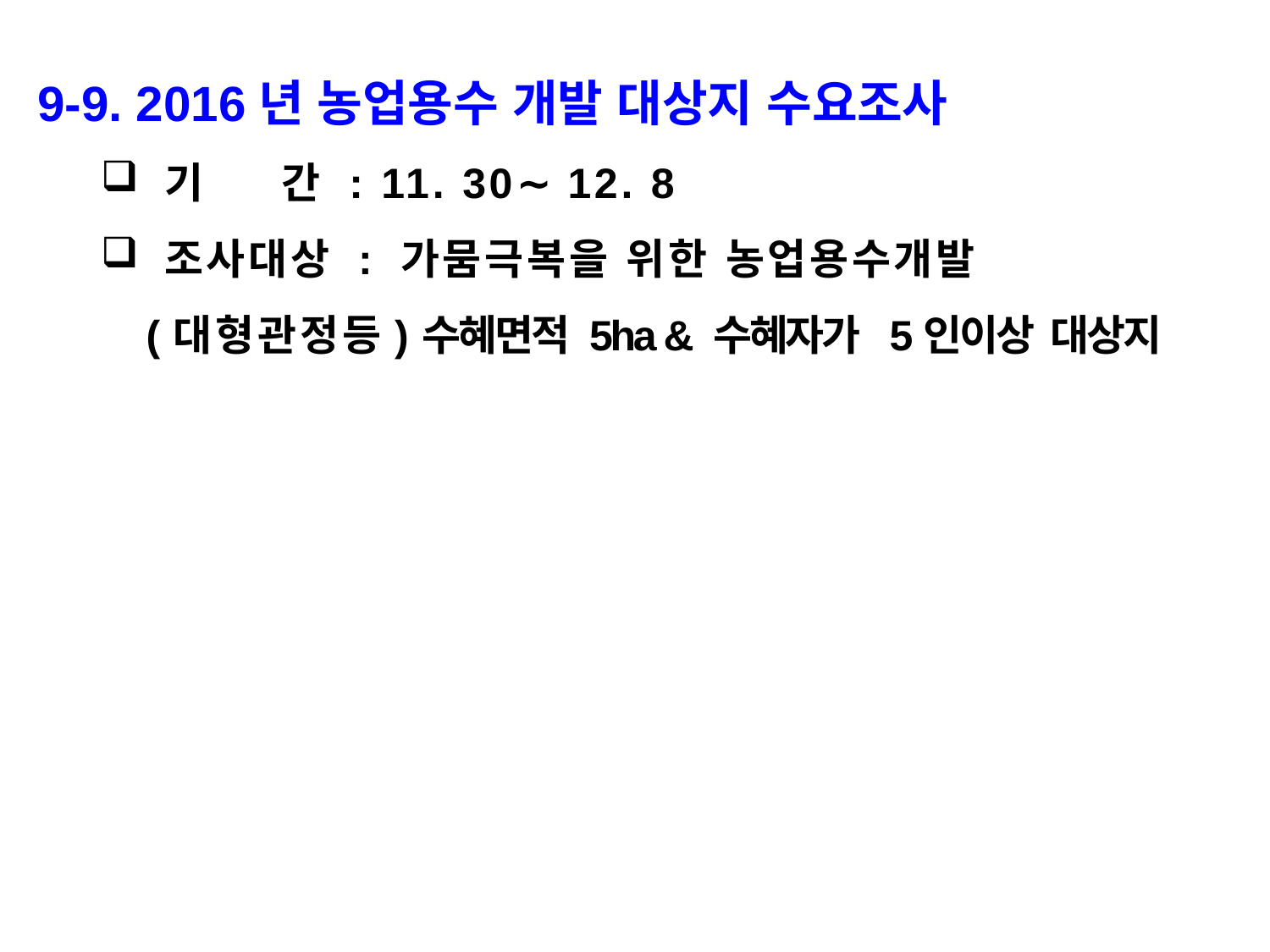

9-9. 2016년 농업용수 개발 대상지 수요조사
기     간 : 11. 30∼ 12. 8
조사대상 : 가뭄극복을 위한 농업용수개발
   (대형관정등)수혜면적 5ha & 수혜자가  5인이상  대상지